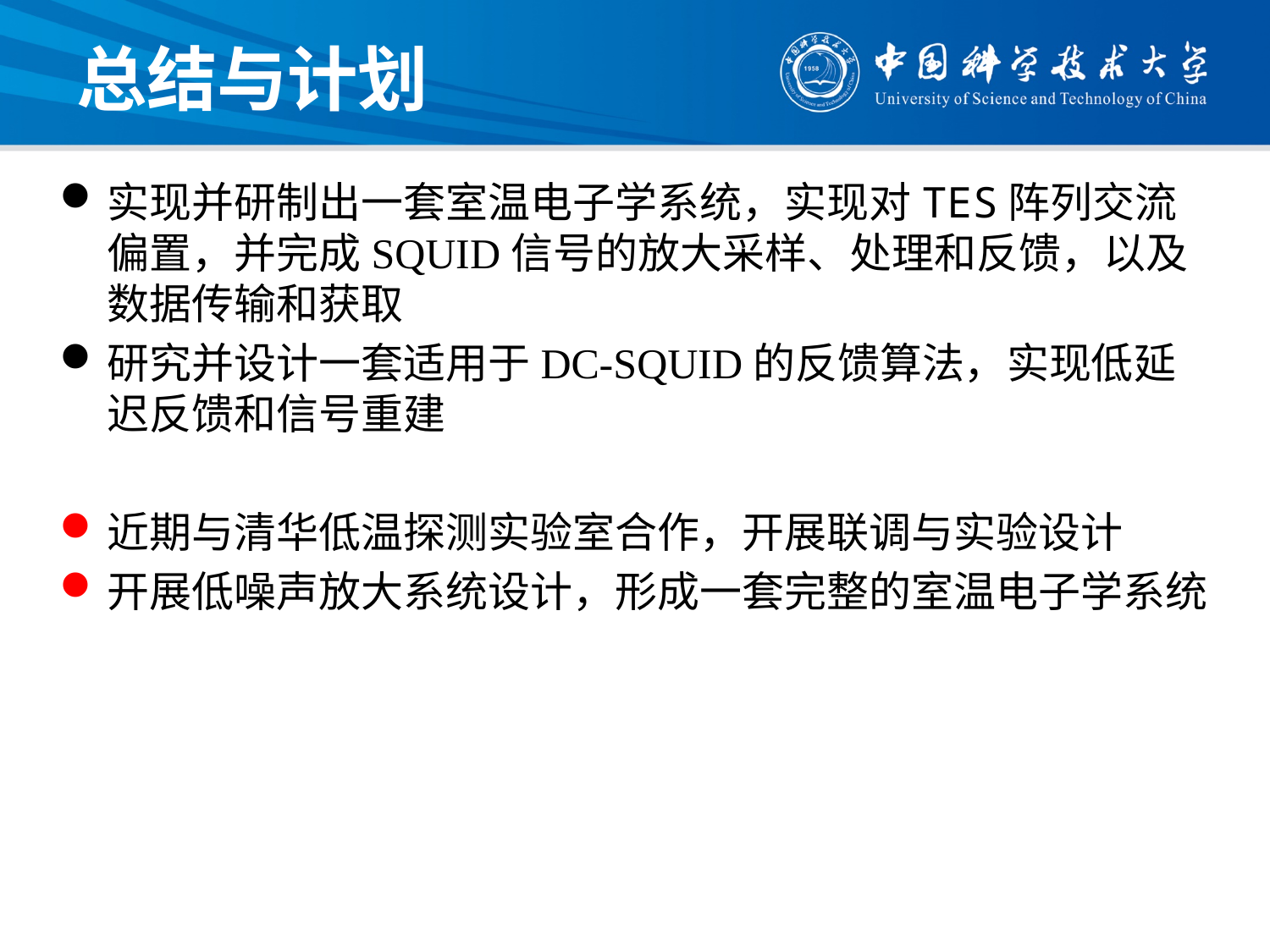

# 总结与计划
实现并研制出一套室温电子学系统，实现对TES阵列交流偏置，并完成SQUID信号的放大采样、处理和反馈，以及数据传输和获取
研究并设计一套适用于DC-SQUID的反馈算法，实现低延迟反馈和信号重建

近期与清华低温探测实验室合作，开展联调与实验设计
开展低噪声放大系统设计，形成一套完整的室温电子学系统
23